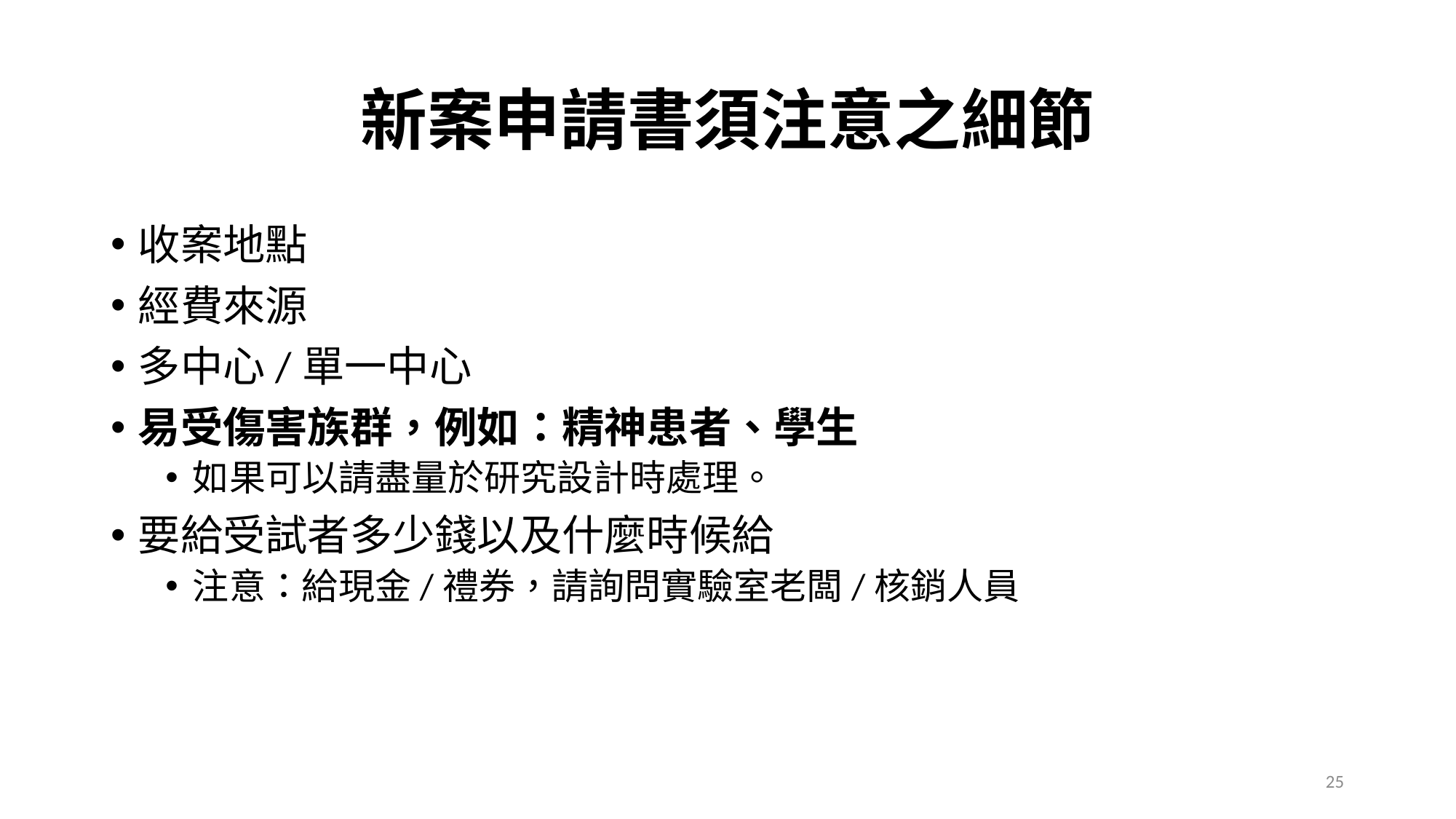

# 新案申請書須注意之細節
收案地點
經費來源
多中心/單一中心
易受傷害族群，例如：精神患者、學生
如果可以請盡量於研究設計時處理。
要給受試者多少錢以及什麼時候給
注意：給現金/禮券，請詢問實驗室老闆/核銷人員
25